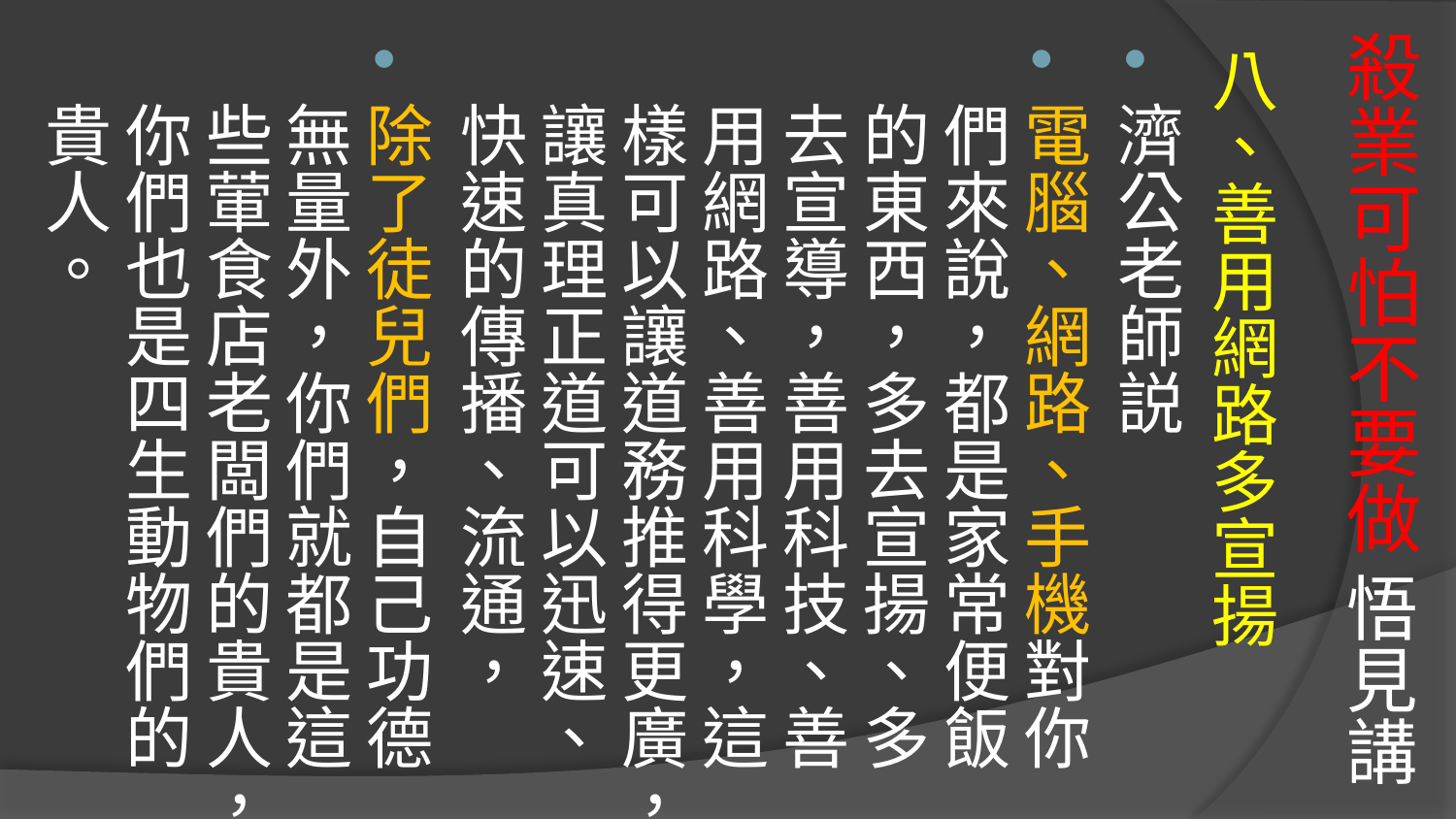

# 殺業可怕不要做 悟見講
八、善用網路多宣揚
濟公老師説
電腦、網路、手機對你們來說，都是家常便飯的東西，多去宣揚、多去宣導，善用科技、善用網路、善用科學，這樣可以讓道務推得更廣，讓真理正道可以迅速、快速的傳播、流通，
除了徒兒們，自己功德無量外，你們就都是這些葷食店老闆們的貴人，你們也是四生動物們的貴人。